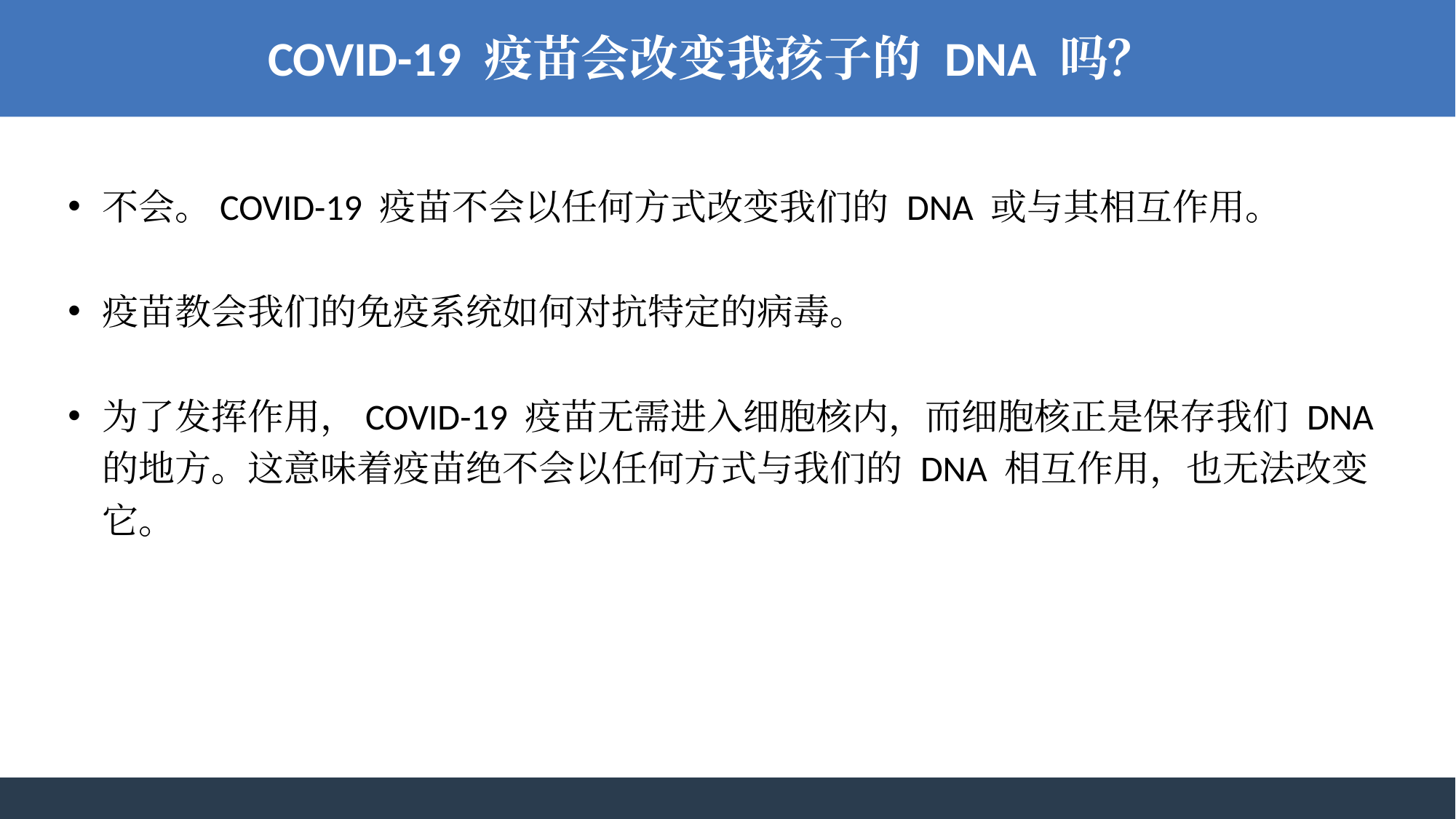

COVID-19 疫苗会改变我孩子的 DNA 吗？
不会。COVID-19 疫苗不会以任何方式改变我们的 DNA 或与其相互作用。

疫苗教会我们的免疫系统如何对抗特定的病毒。

为了发挥作用，COVID-19 疫苗无需进入细胞核内，而细胞核正是保存我们 DNA 的地方。这意味着疫苗绝不会以任何方式与我们的 DNA 相互作用，也无法改变它。